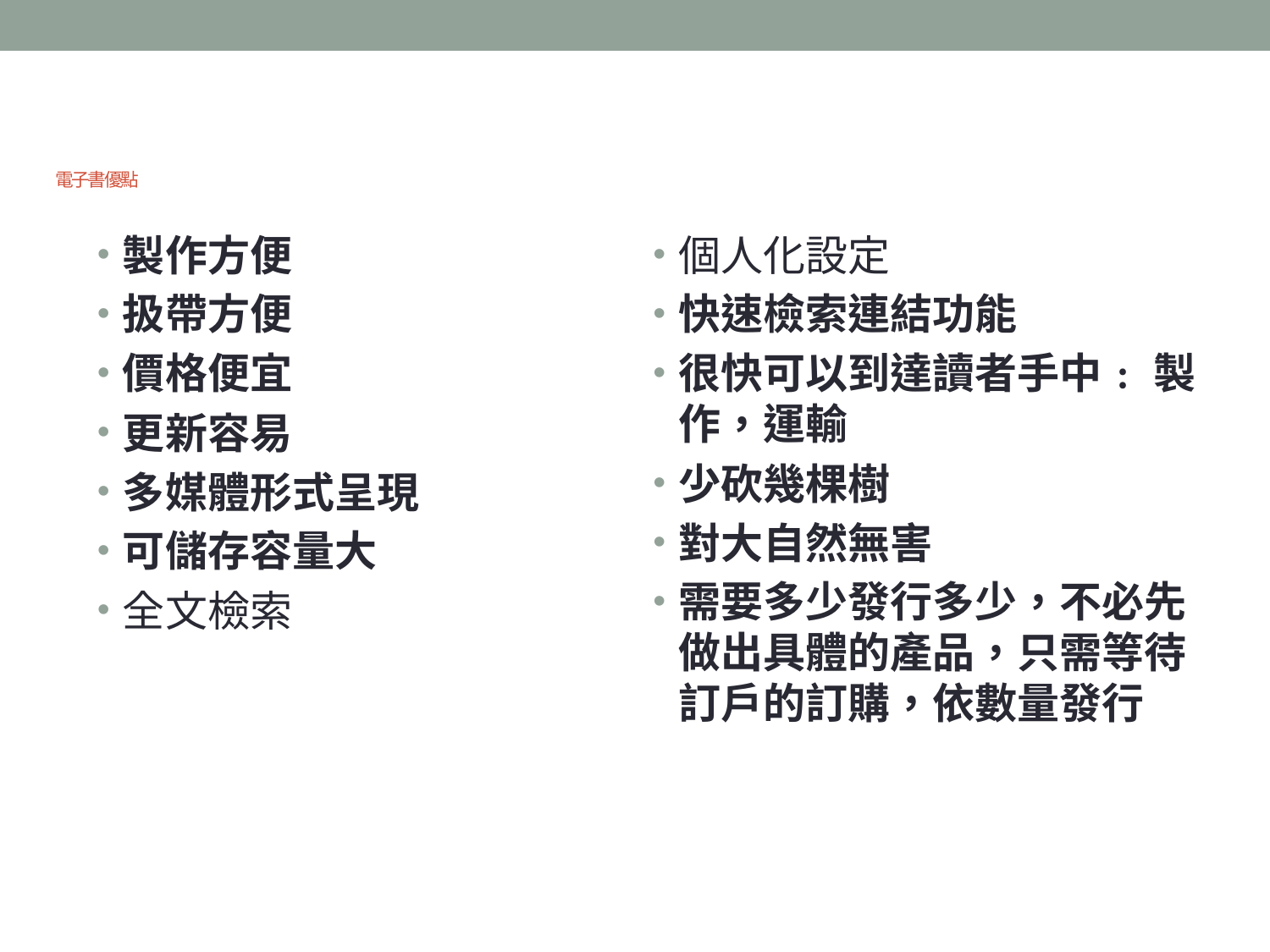

# 電子書優點
製作方便
扱帶方便
價格便宜
更新容易
多媒體形式呈現
可儲存容量大
全文檢索

個人化設定
快速檢索連結功能
很快可以到達讀者手中﹕ 製作，運輸
少砍幾棵樹
對大自然無害
需要多少發行多少，不必先做出具體的產品，只需等待訂戶的訂購，依數量發行